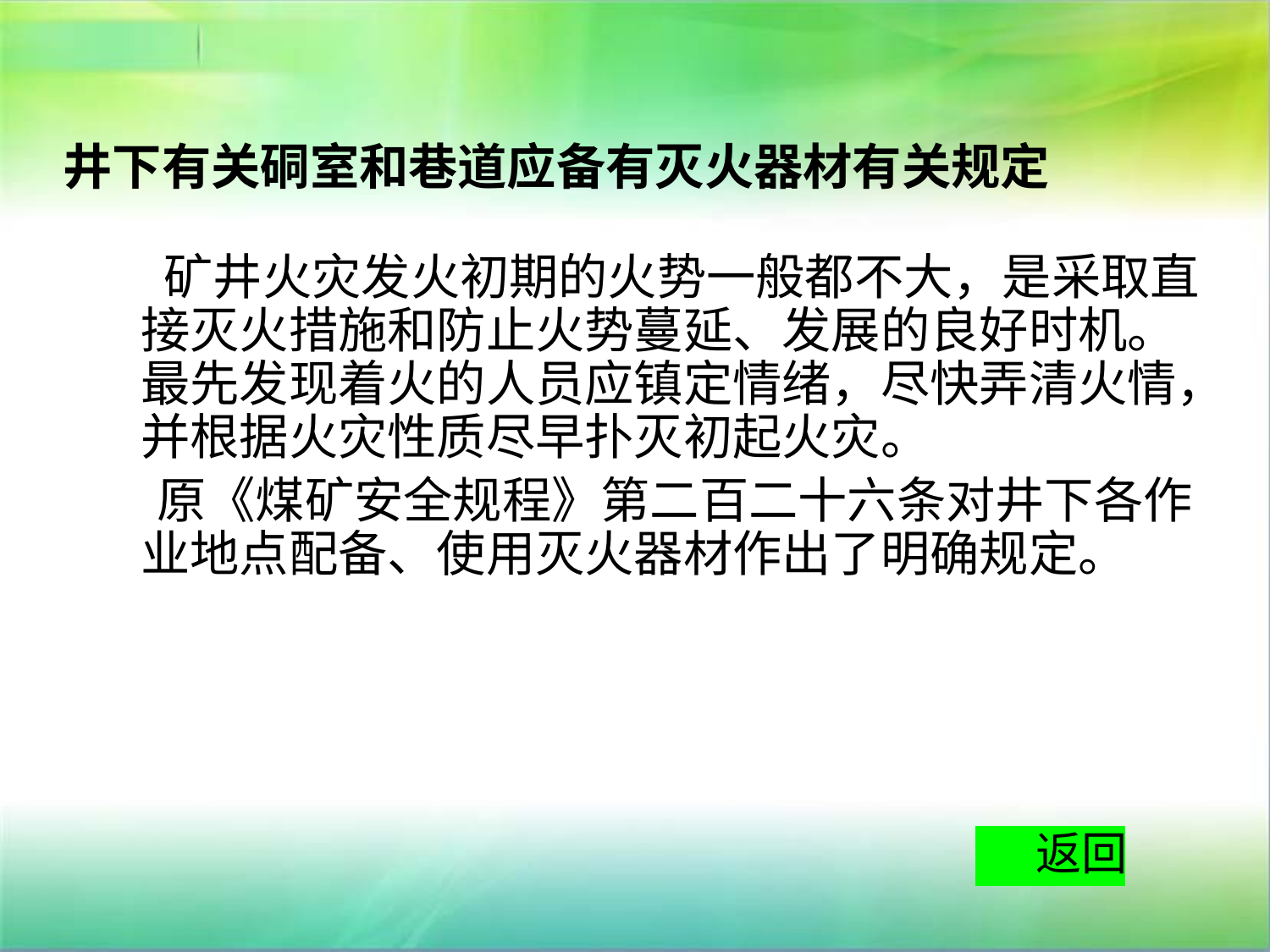

井下有关硐室和巷道应备有灭火器材有关规定
     矿井火灾发火初期的火势一般都不大，是采取直接灭火措施和防止火势蔓延、发展的良好时机。最先发现着火的人员应镇定情绪，尽快弄清火情，并根据火灾性质尽早扑灭初起火灾。
    原《煤矿安全规程》第二百二十六条对井下各作业地点配备、使用灭火器材作出了明确规定。
返回